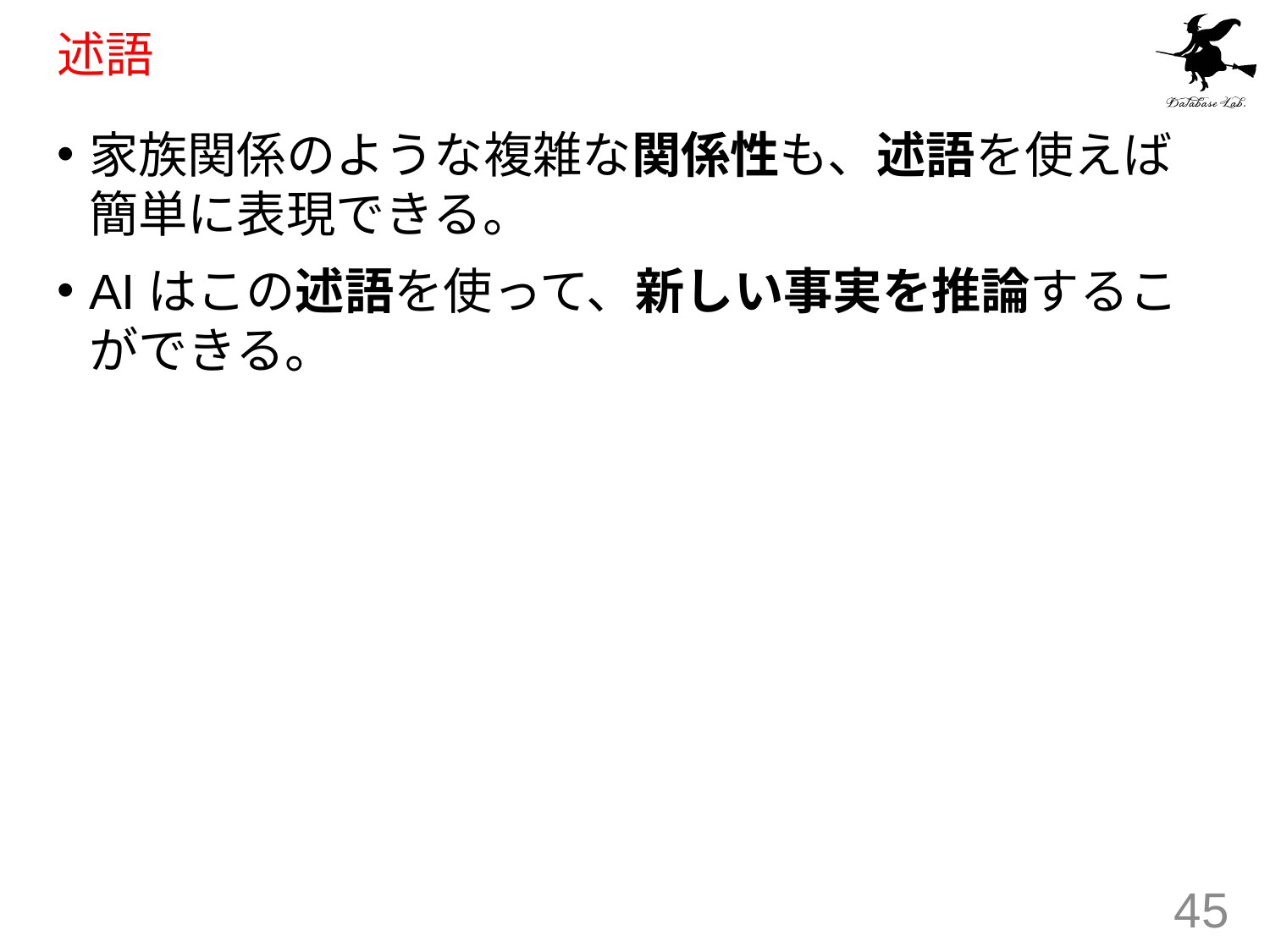

# 述語
家族関係のような複雑な関係性も、述語を使えば簡単に表現できる。
AIはこの述語を使って、新しい事実を推論するこができる。
45